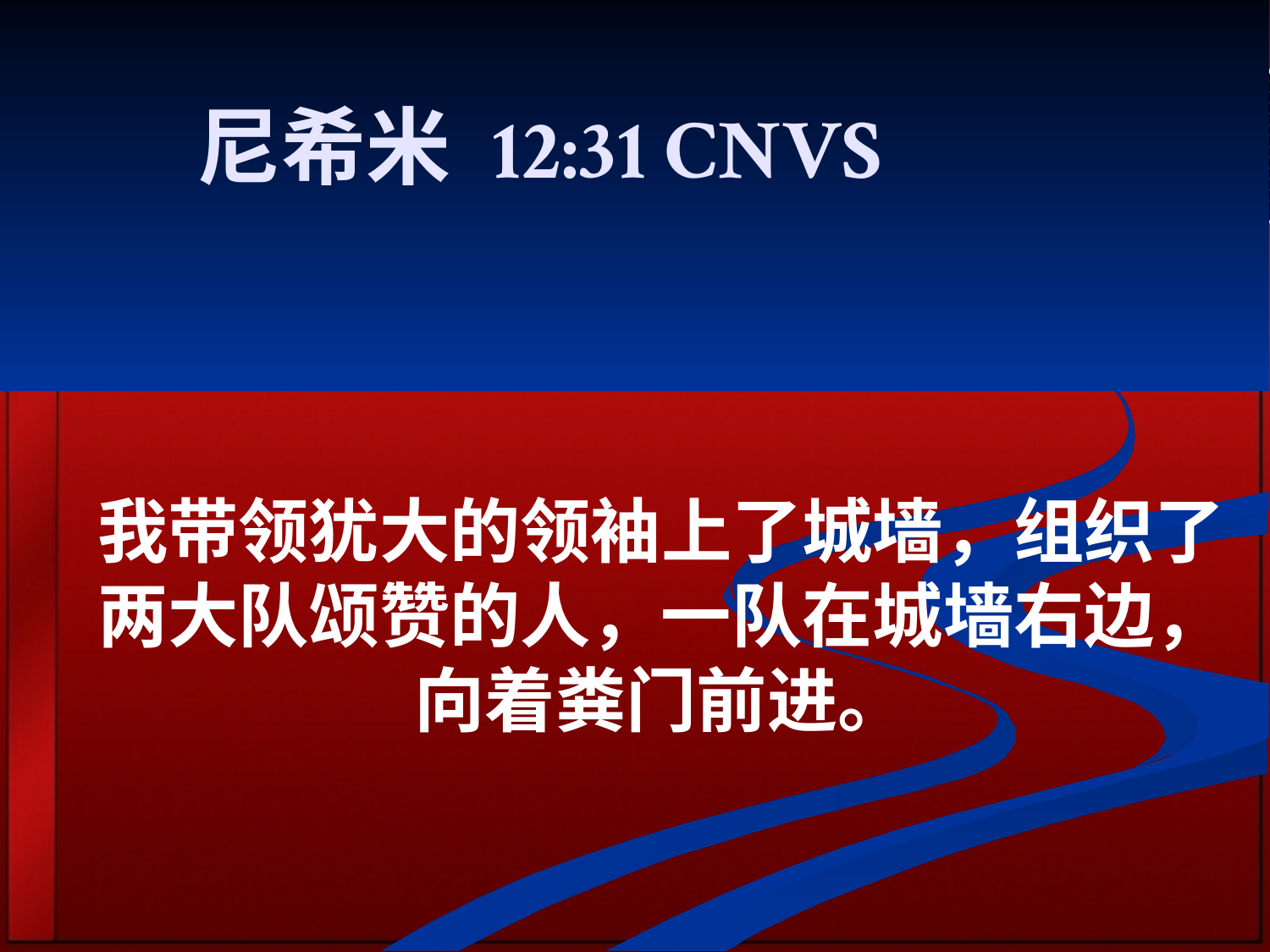

# 尼希米 12:31 CNVS
我带领犹大的领袖上了城墙，组织了两大队颂赞的人，一队在城墙右边，向着粪门前进。